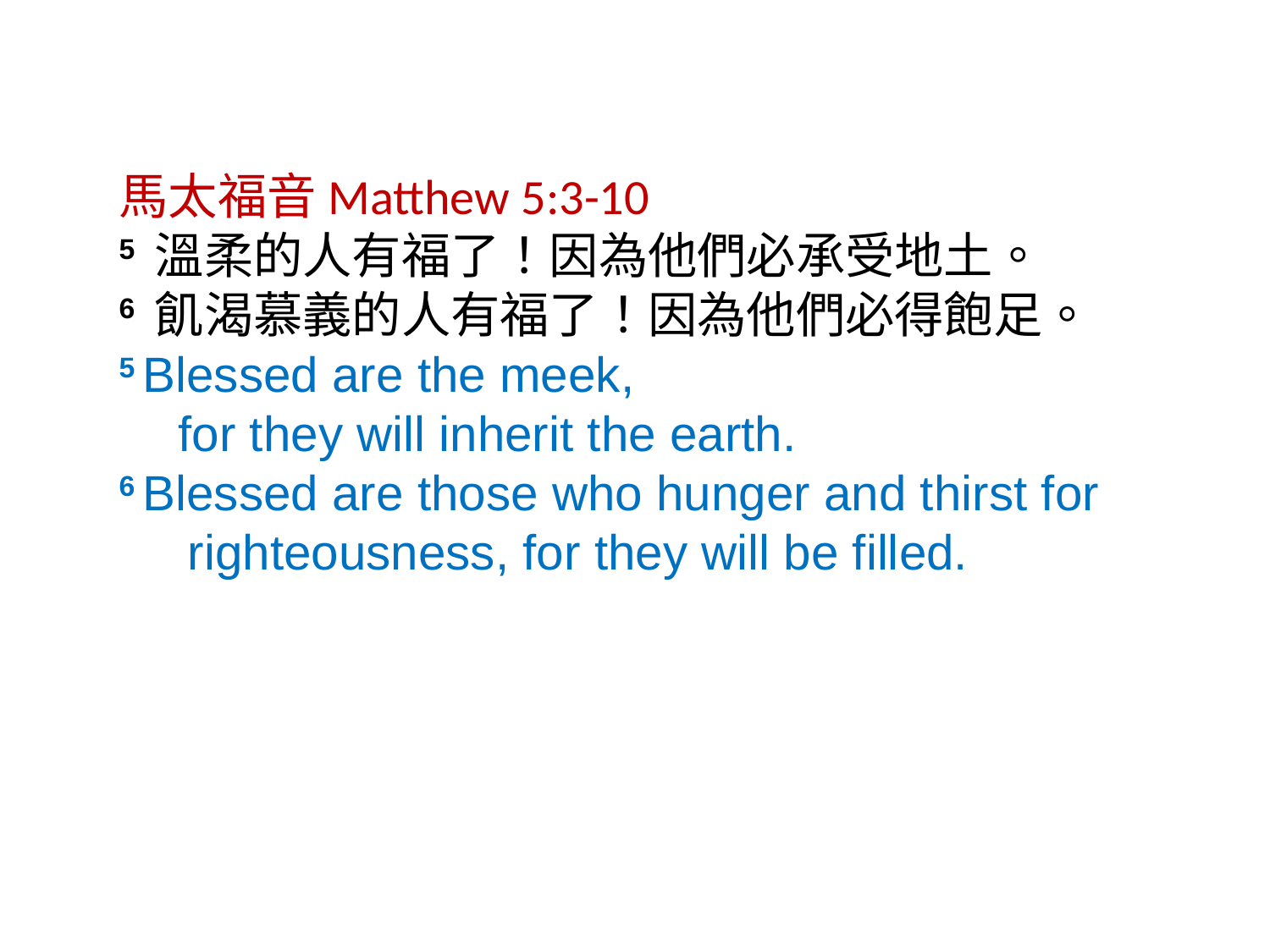

馬太福音Matthew 5:3-10
5 溫柔的人有福了！因為他們必承受地土。
6 飢渴慕義的人有福了！因為他們必得飽足。
5 Blessed are the meek,
  for they will inherit the earth.
6 Blessed are those who hunger and thirst for
     righteousness, for they will be filled.